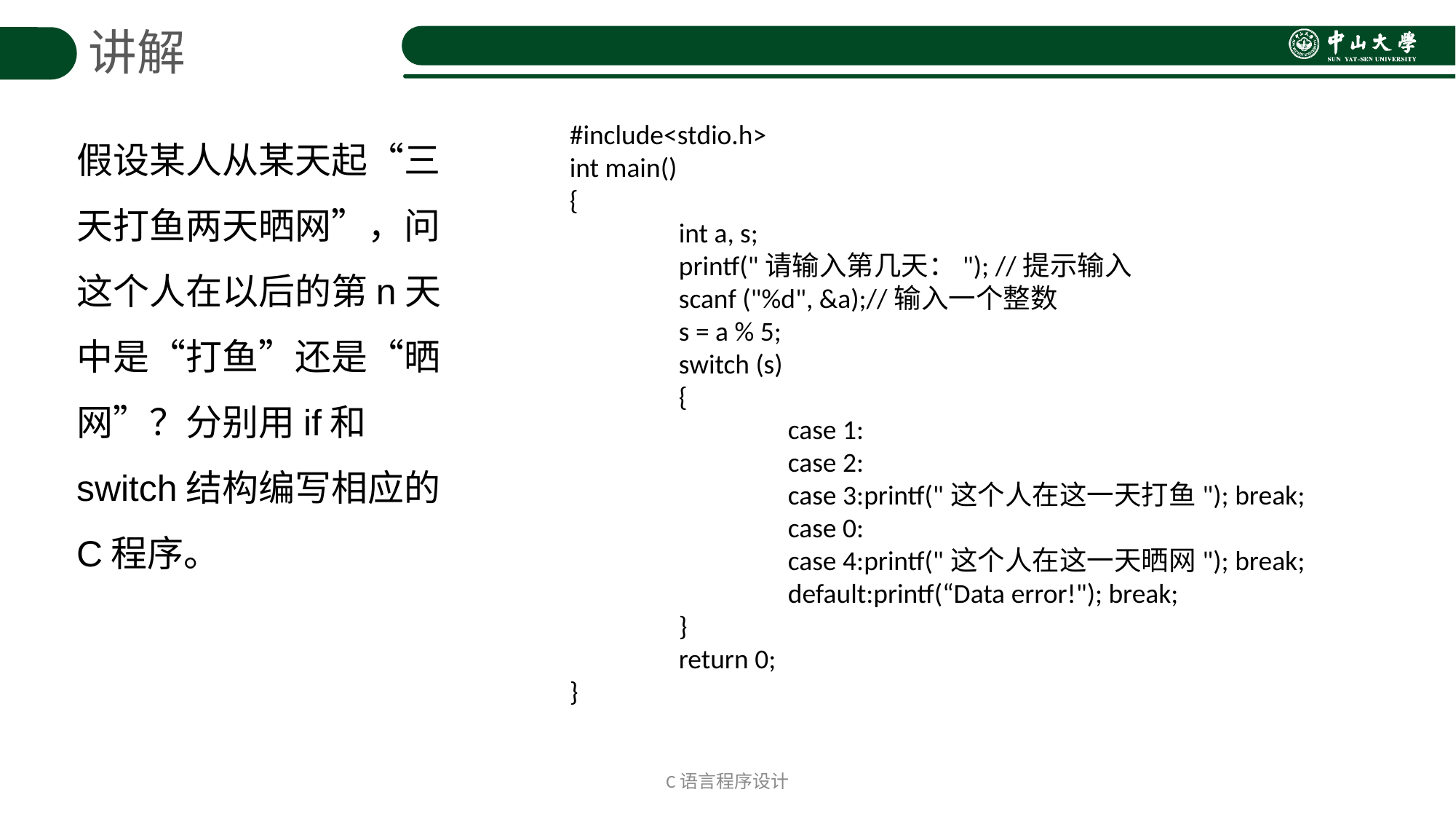

讲解
假设某人从某天起“三天打鱼两天晒网”，问这个人在以后的第n天中是“打鱼”还是“晒网”？分别用if和switch结构编写相应的C程序。
#include<stdio.h>
int main()
{
	int a, s;
	printf("请输入第几天："); //提示输入
	scanf ("%d", &a);//输入一个整数
	s = a % 5;
	switch (s)
	{
	case 1:
	case 2:
	case 3:printf("这个人在这一天打鱼"); break;
	case 0:
	case 4:printf("这个人在这一天晒网"); break;
	default:printf(“Data error!"); break;
	}
	return 0;
}

C语言程序设计
3